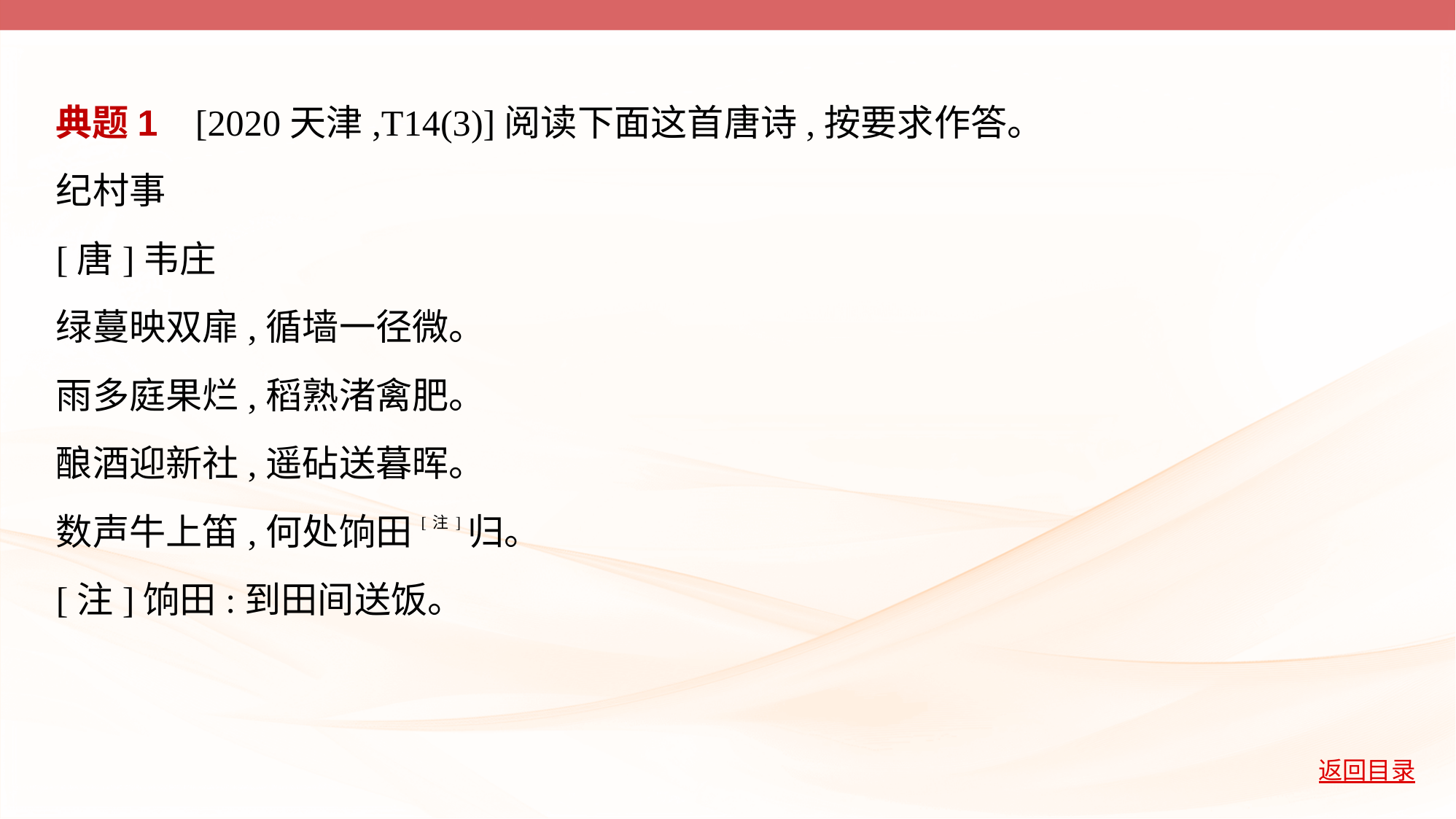

典题1    [2020天津,T14(3)]阅读下面这首唐诗,按要求作答。
纪村事
[唐]韦庄
绿蔓映双扉,循墙一径微。
雨多庭果烂,稻熟渚禽肥。
酿酒迎新社,遥砧送暮晖。
数声牛上笛,何处饷田[注]归。
[注]饷田:到田间送饭。